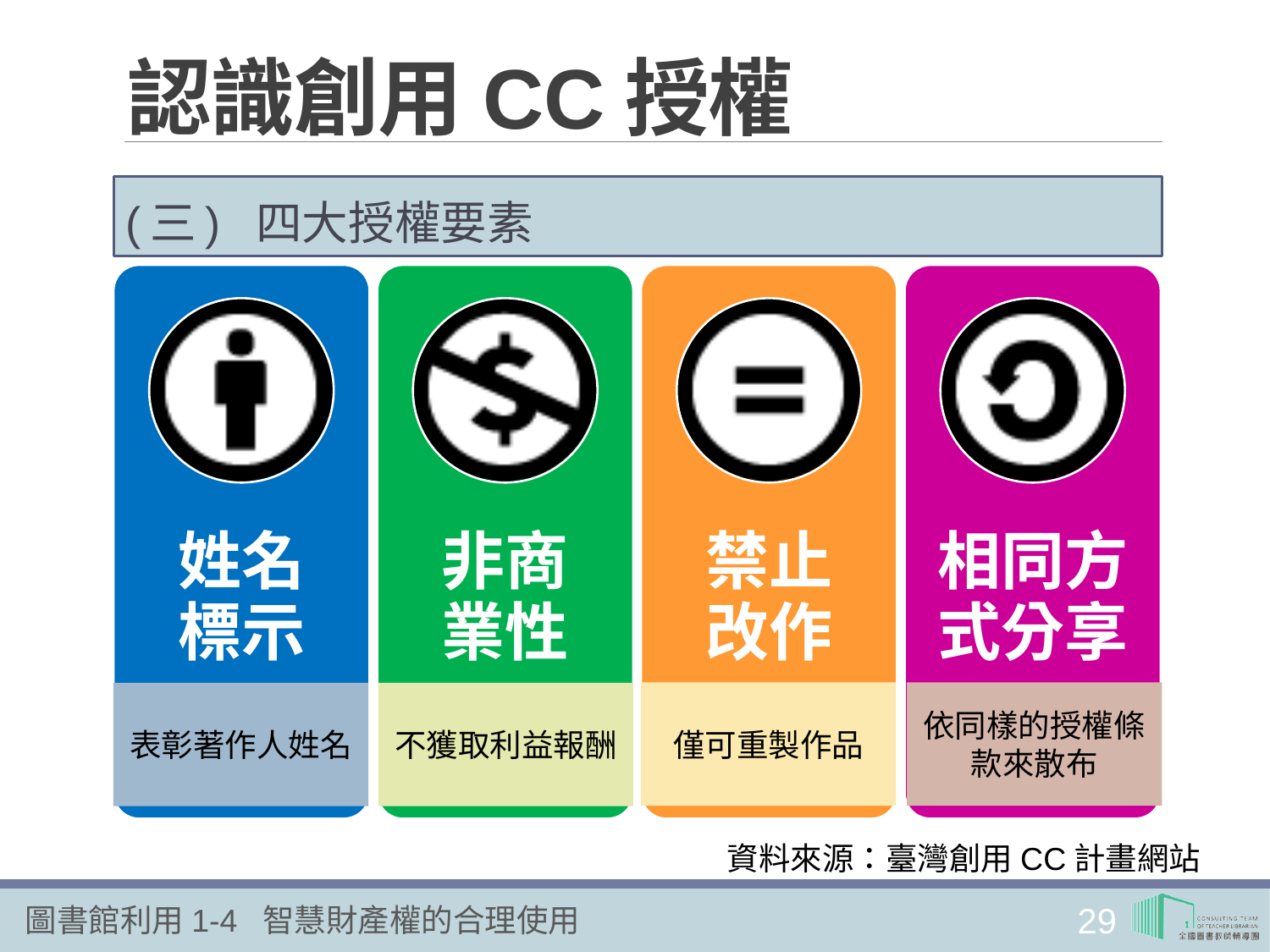

# 認識創用CC授權
(三)  四大授權要素

姓名
標示

非商
業性

禁止
改作

相同方
式分享

僅可重製作品
依同樣的授權條款來散布
表彰著作人姓名
不獲取利益報酬
資料來源：臺灣創用CC計畫網站